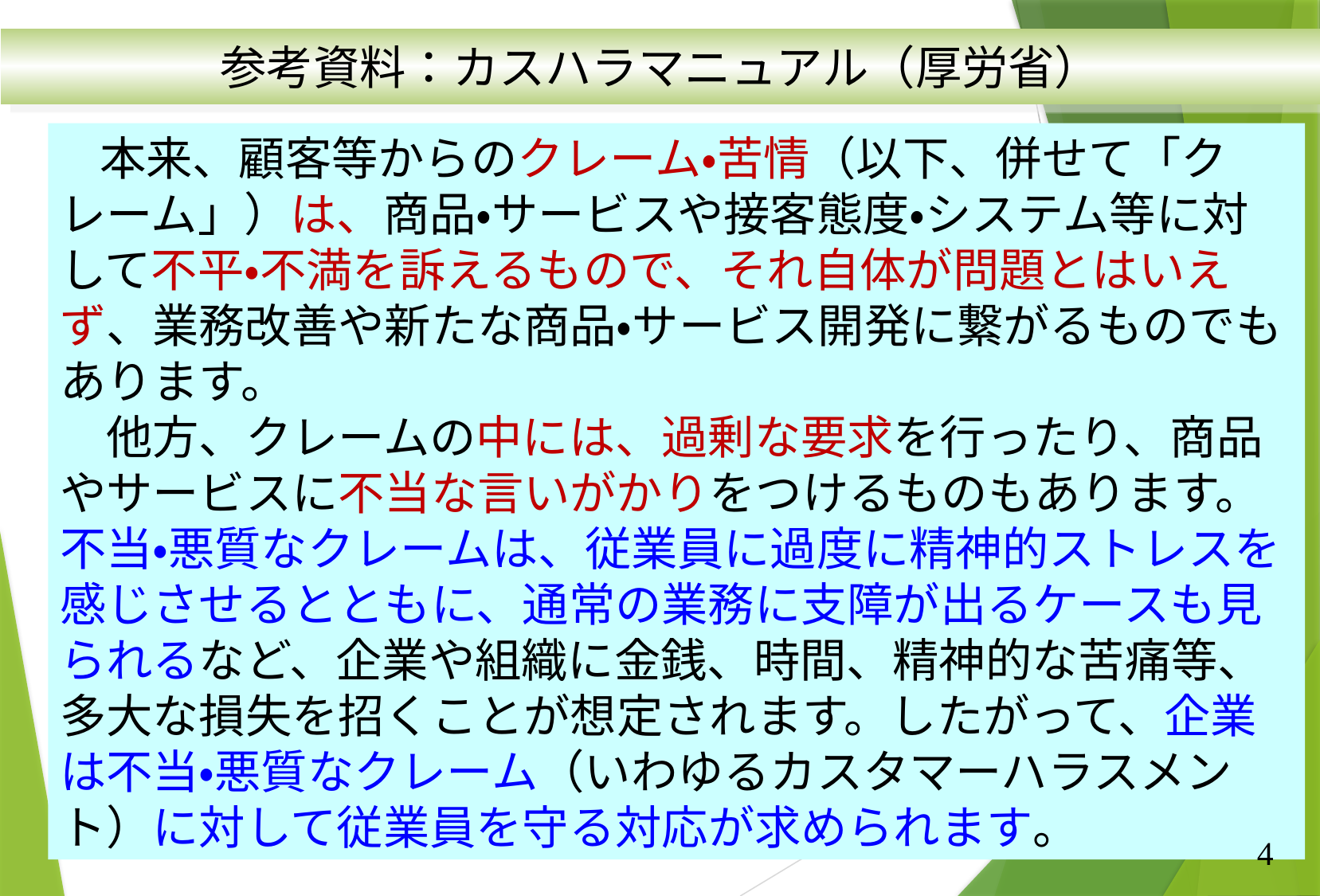

参考資料：カスハラマニュアル（厚労省）
　本来、顧客等からのクレーム・苦情（以下、併せて「クレーム」）は、商品・サービスや接客態度・システム等に対して不平・不満を訴えるもので、それ自体が問題とはいえず、業務改善や新たな商品・サービス開発に繋がるものでもあります。
　他方、クレームの中には、過剰な要求を行ったり、商品やサービスに不当な言いがかりをつけるものもあります。不当・悪質なクレームは、従業員に過度に精神的ストレスを感じさせるとともに、通常の業務に支障が出るケースも見られるなど、企業や組織に金銭、時間、精神的な苦痛等、多大な損失を招くことが想定されます。したがって、企業は不当・悪質なクレーム（いわゆるカスタマーハラスメント）に対して従業員を守る対応が求められます。
4